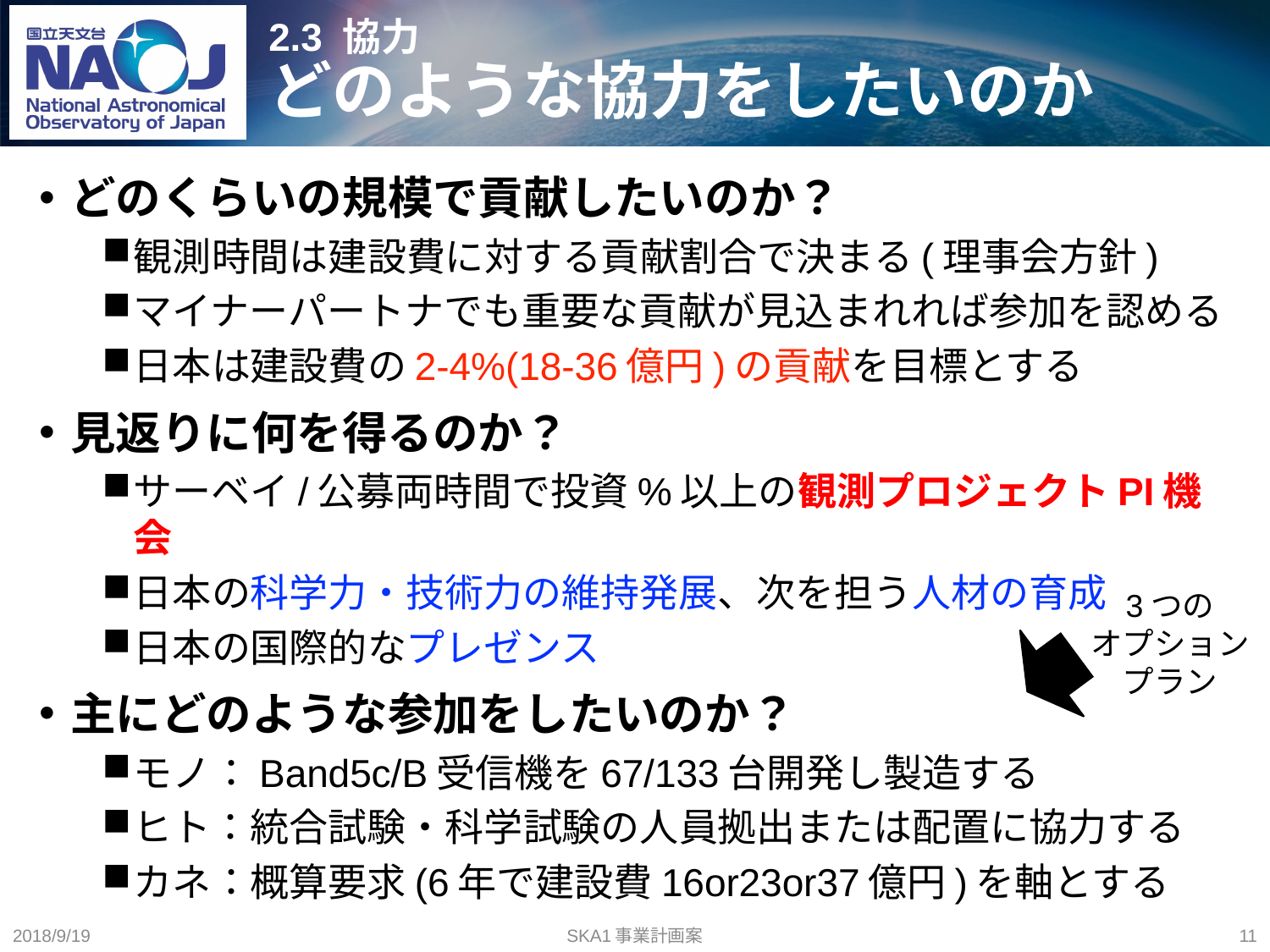

# 2.3 協力 どのような協力をしたいのか
どのくらいの規模で貢献したいのか？
観測時間は建設費に対する貢献割合で決まる(理事会方針)
マイナーパートナでも重要な貢献が見込まれれば参加を認める
日本は建設費の2-4%(18-36億円)の貢献を目標とする
見返りに何を得るのか？
サーベイ/公募両時間で投資%以上の観測プロジェクトPI機会
日本の科学力・技術力の維持発展、次を担う人材の育成
日本の国際的なプレゼンス
主にどのような参加をしたいのか？
モノ：Band5c/B受信機を67/133台開発し製造する
ヒト：統合試験・科学試験の人員拠出または配置に協力する
カネ：概算要求(6年で建設費16or23or37億円)を軸とする
3つの
オプション
プラン

SKA1事業計画案
2018/9/19
11